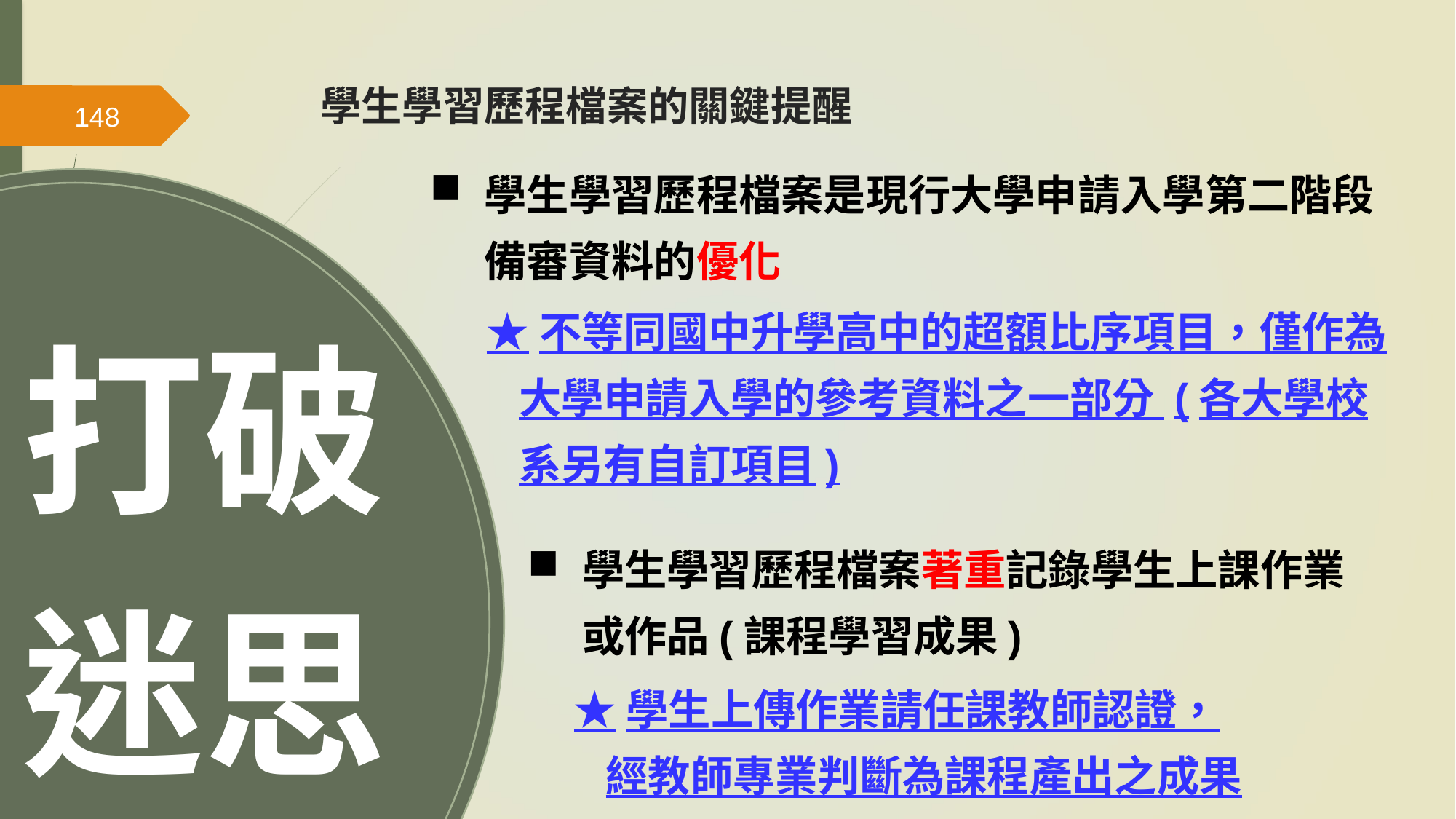

# 學生學習歷程檔案的關鍵提醒
148
學生學習歷程檔案是現行大學申請入學第二階段備審資料的優化

打破迷思
★不等同國中升學高中的超額比序項目，僅作為大學申請入學的參考資料之一部分 (各大學校系另有自訂項目)
學生學習歷程檔案著重記錄學生上課作業
或作品(課程學習成果)
★學生上傳作業請任課教師認證，
經教師專業判斷為課程產出之成果